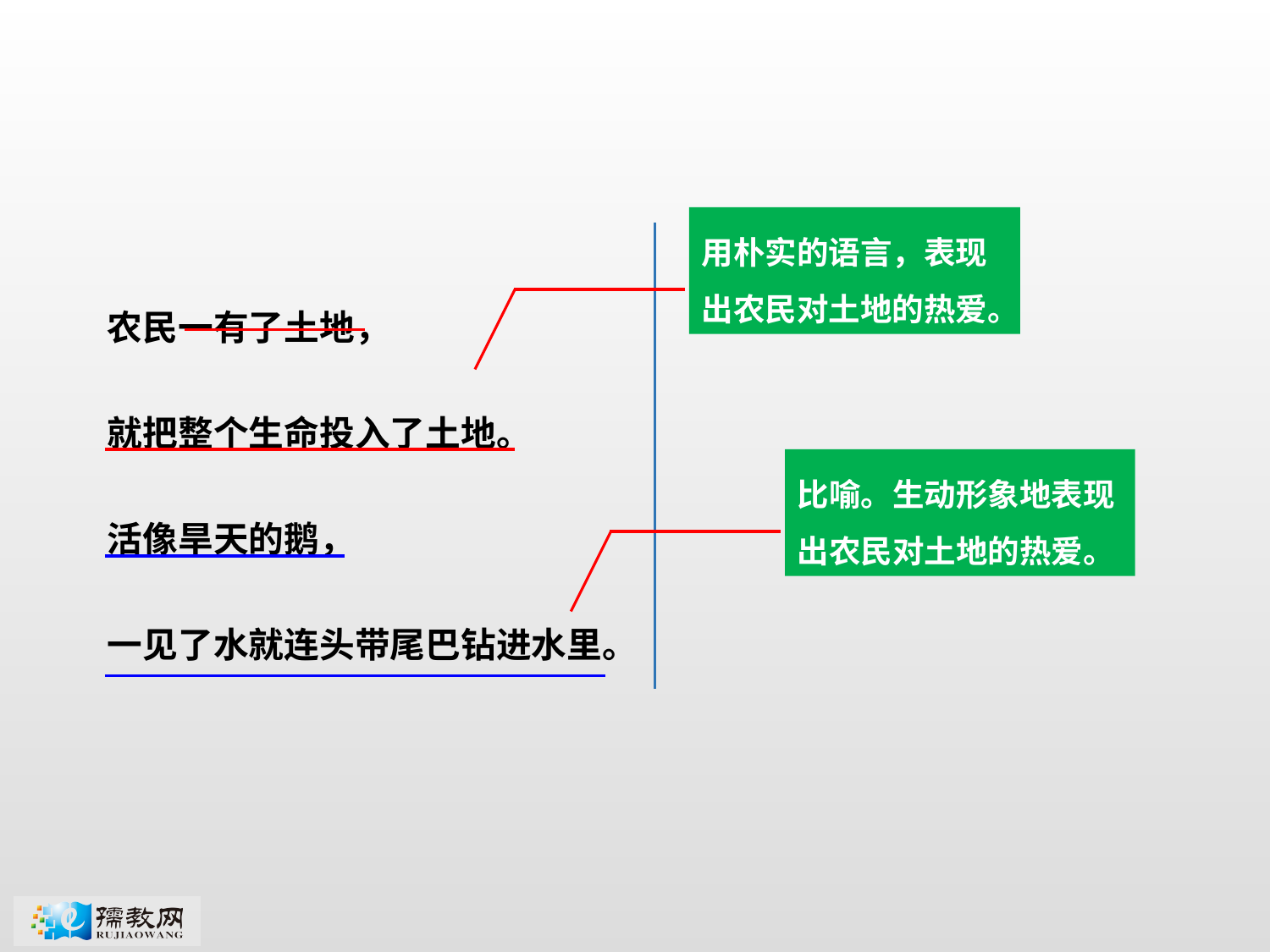

用朴实的语言，表现
出农民对土地的热爱。
农民一有了土地，
就把整个生命投入了土地。
活像旱天的鹅，
一见了水就连头带尾巴钻进水里。
比喻。生动形象地表现出农民对土地的热爱。